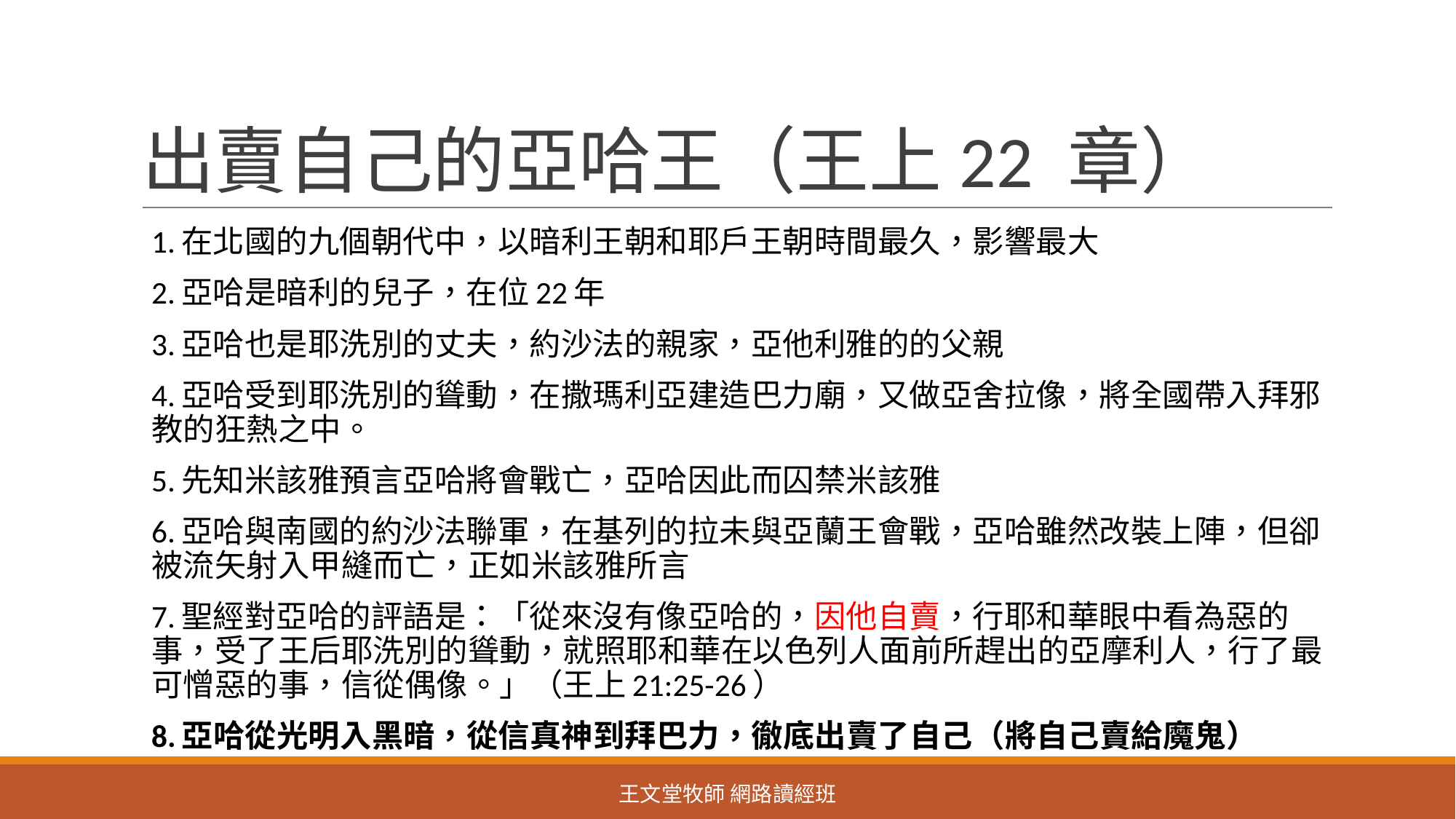

# 出賣自己的亞哈王（王上22 章）
1.在北國的九個朝代中，以暗利王朝和耶戶王朝時間最久，影響最大
2.亞哈是暗利的兒子，在位22年
3.亞哈也是耶洗別的丈夫，約沙法的親家，亞他利雅的的父親
4.亞哈受到耶洗別的聳動，在撒瑪利亞建造巴力廟，又做亞舍拉像，將全國帶入拜邪教的狂熱之中。
5.先知米該雅預言亞哈將會戰亡，亞哈因此而囚禁米該雅
6.亞哈與南國的約沙法聯軍，在基列的拉未與亞蘭王會戰，亞哈雖然改裝上陣，但卻被流矢射入甲縫而亡，正如米該雅所言
7.聖經對亞哈的評語是：「從來沒有像亞哈的，因他自賣，行耶和華眼中看為惡的事，受了王后耶洗別的聳動，就照耶和華在以色列人面前所趕出的亞摩利人，行了最可憎惡的事，信從偶像。」（王上21:25-26）
8.亞哈從光明入黑暗，從信真神到拜巴力，徹底出賣了自己（將自己賣給魔鬼）

王文堂牧師 網路讀經班